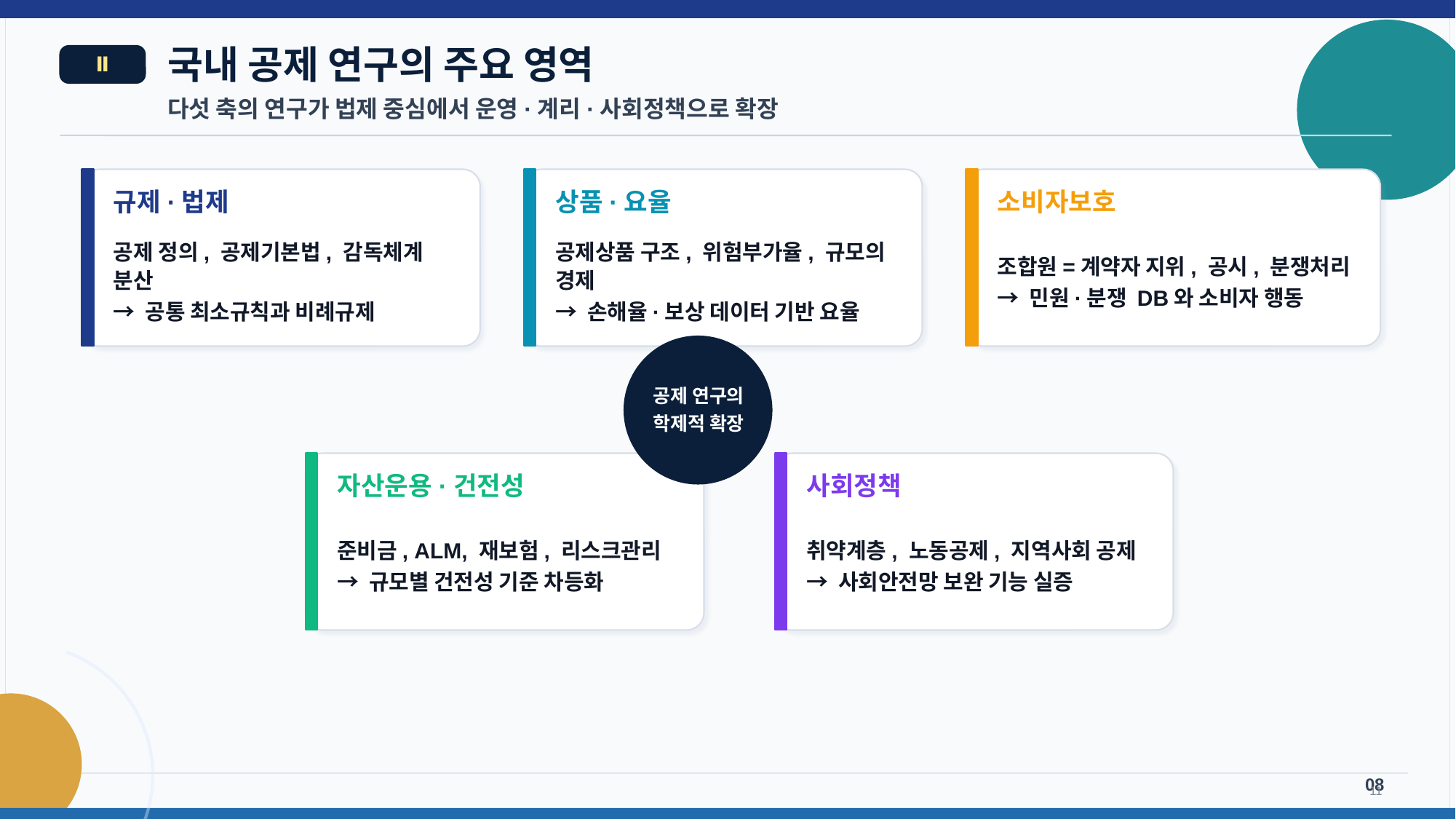

국내 공제 연구의 주요 영역

Ⅱ
다섯 축의 연구가 법제 중심에서 운영·계리·사회정책으로 확장

규제·법제
상품·요율
소비자보호
공제 정의, 공제기본법, 감독체계 분산
→ 공통 최소규칙과 비례규제
공제상품 구조, 위험부가율, 규모의 경제
→ 손해율·보상 데이터 기반 요율
조합원=계약자 지위, 공시, 분쟁처리
→ 민원·분쟁 DB와 소비자 행동

공제 연구의
학제적 확장

자산운용·건전성
사회정책
준비금, ALM, 재보험, 리스크관리
→ 규모별 건전성 기준 차등화
취약계층, 노동공제, 지역사회 공제
→ 사회안전망 보완 기능 실증

08
11